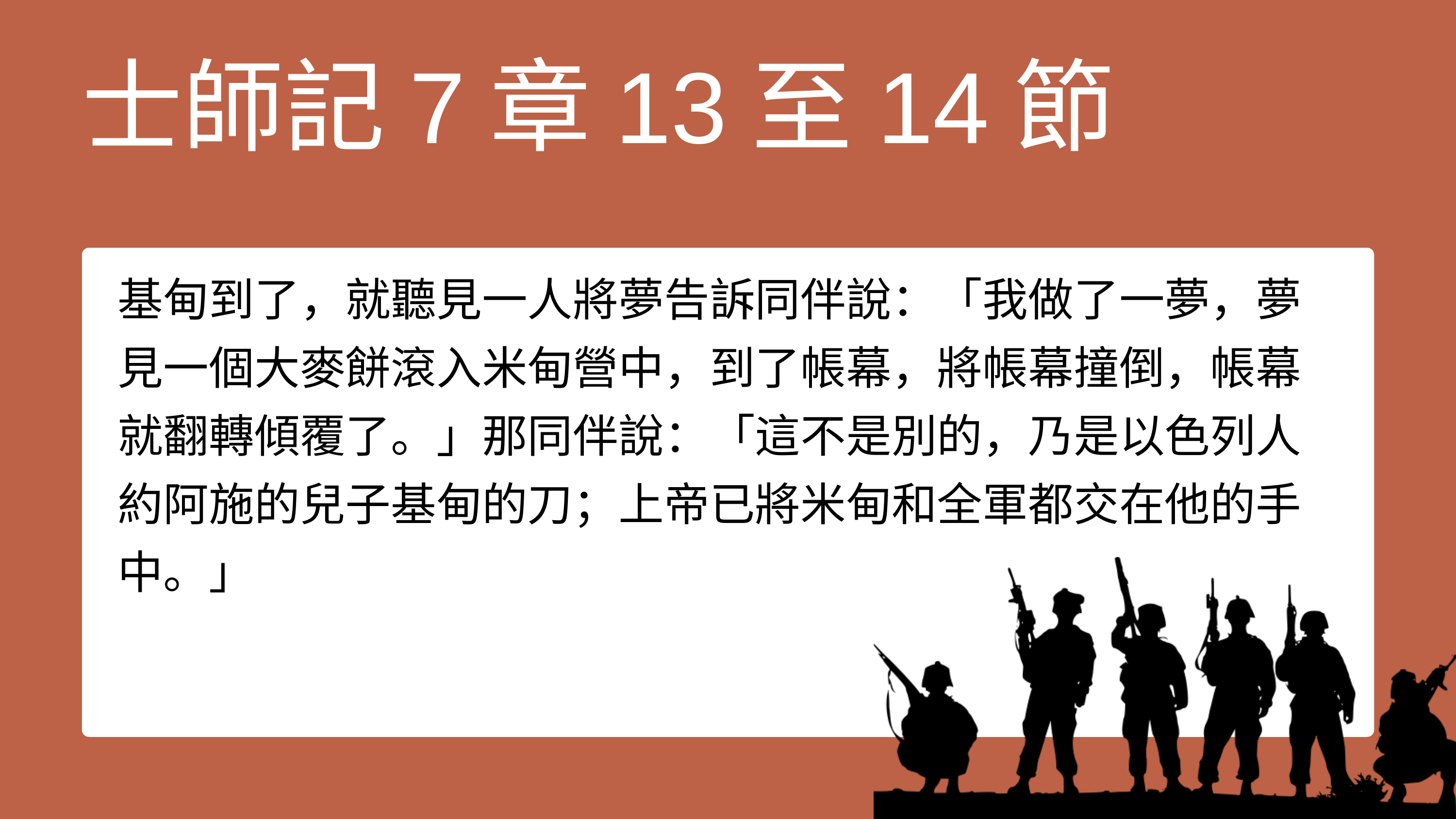

士師記7章13至14節

基甸到了，就聽見一人將夢告訴同伴說：「我做了一夢，夢見一個大麥餅滾入米甸營中，到了帳幕，將帳幕撞倒，帳幕就翻轉傾覆了。」那同伴說：「這不是別的，乃是以色列人約阿施的兒子基甸的刀；上帝已將米甸和全軍都交在他的手中。」